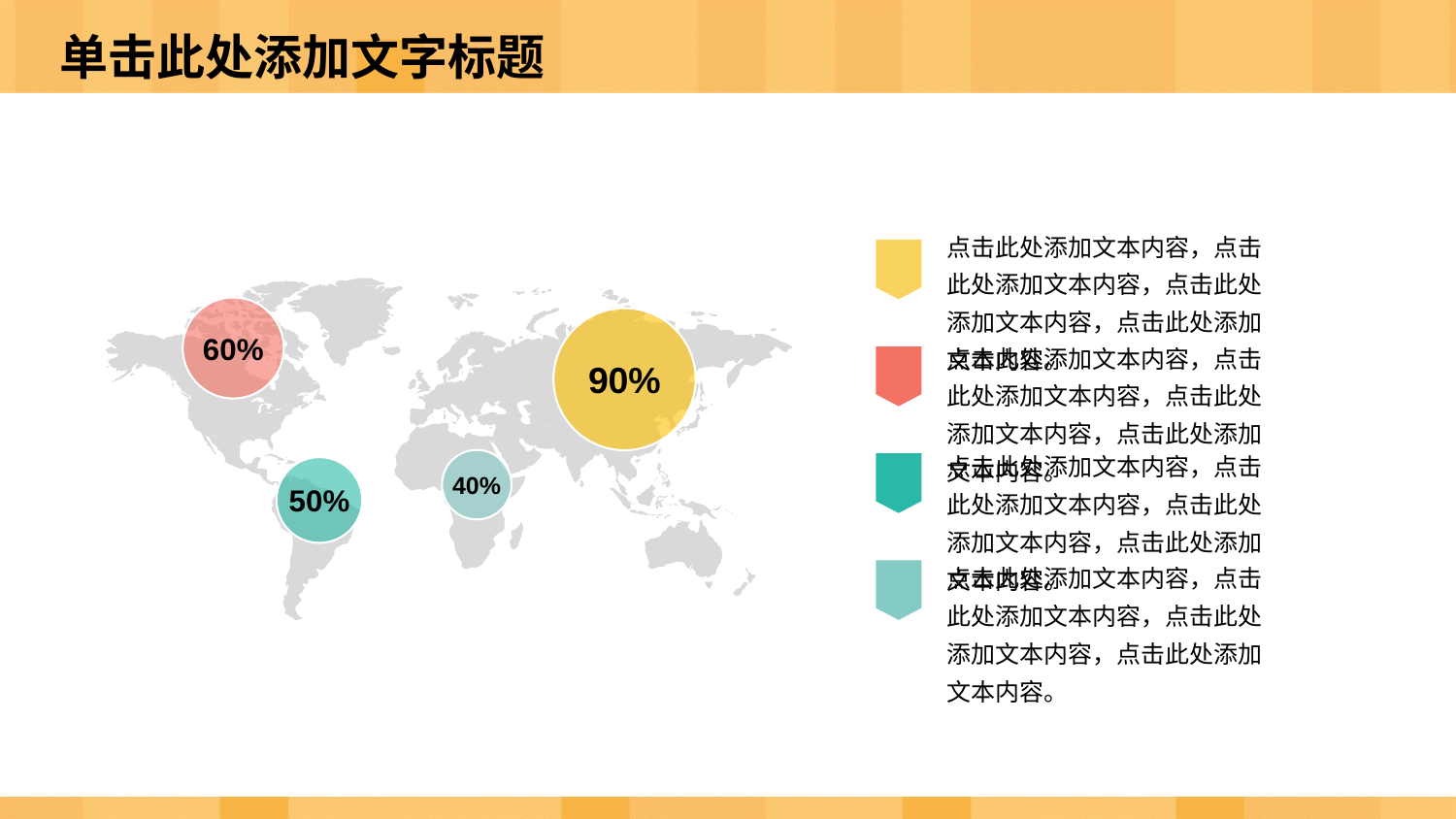

点击此处添加文本内容，点击此处添加文本内容，点击此处添加文本内容，点击此处添加文本内容。

60%

90%
点击此处添加文本内容，点击此处添加文本内容，点击此处添加文本内容，点击此处添加文本内容。

点击此处添加文本内容，点击此处添加文本内容，点击此处添加文本内容，点击此处添加文本内容。

40%

50%
点击此处添加文本内容，点击此处添加文本内容，点击此处添加文本内容，点击此处添加文本内容。